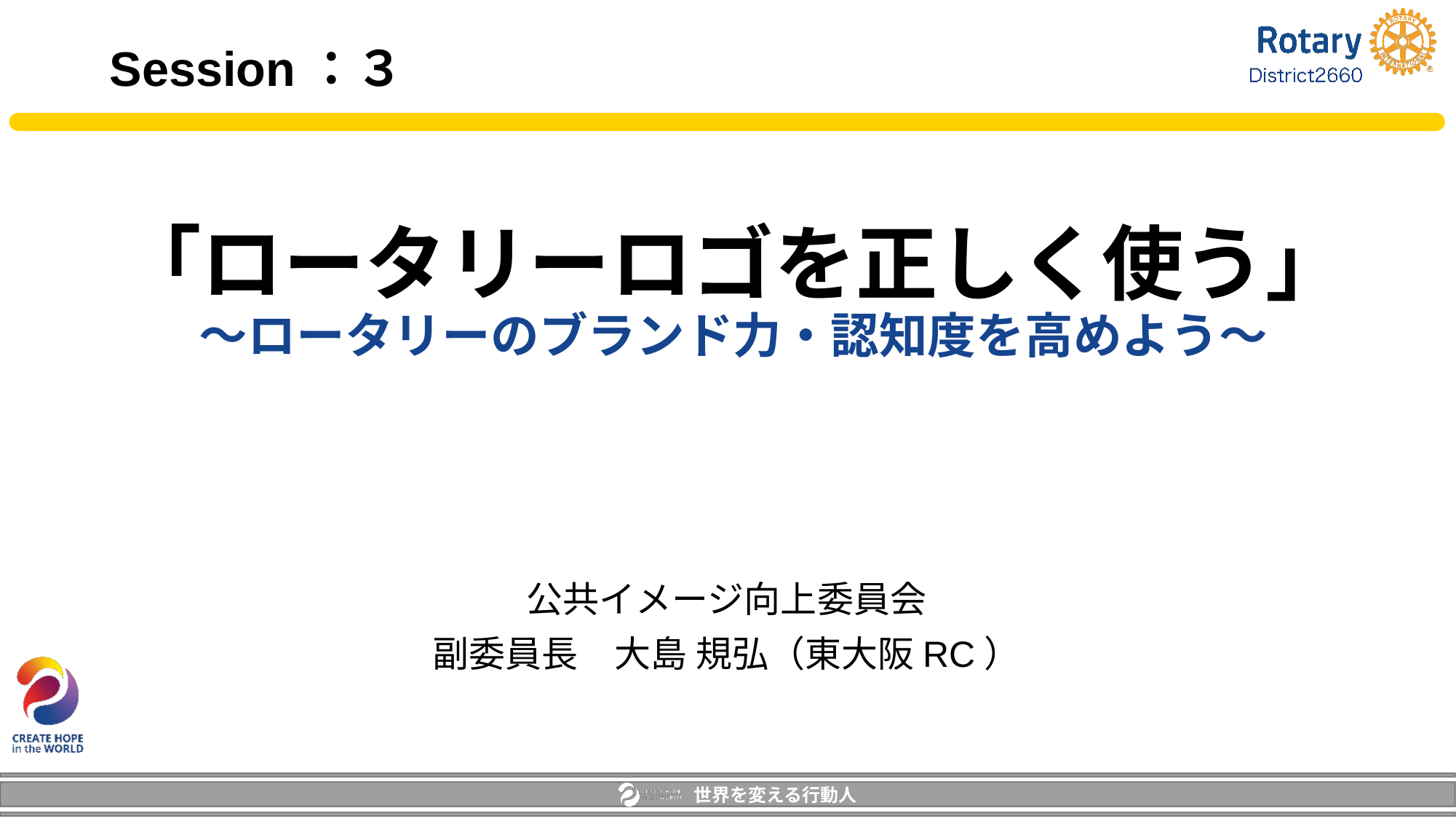

Session：３
# 「ロータリーロゴを正しく使う」 ～ロータリーのブランド力・認知度を高めよう～
公共イメージ向上委員会
副委員長　大島 規弘（東大阪RC）